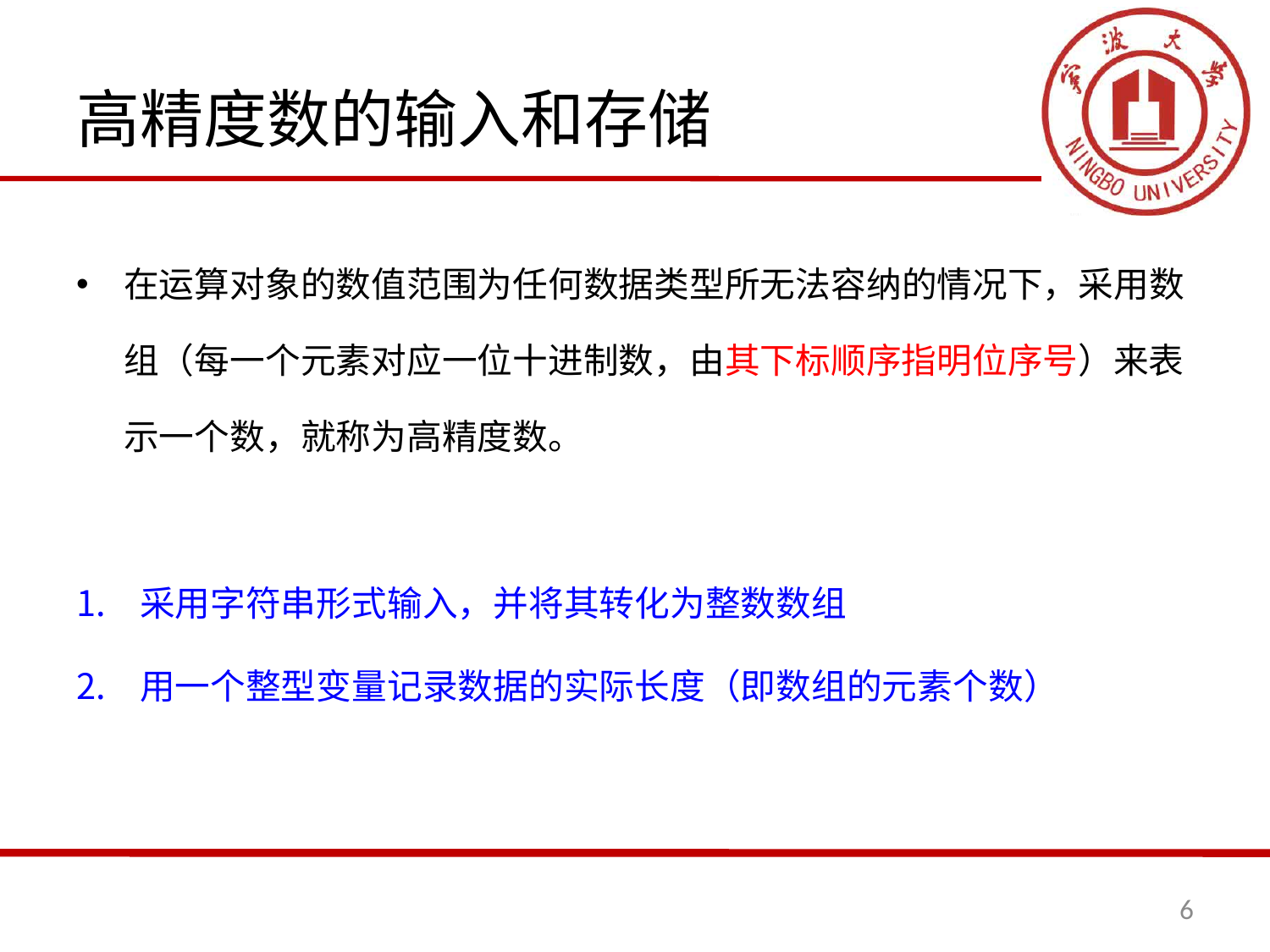

# 高精度数的输入和存储
在运算对象的数值范围为任何数据类型所无法容纳的情况下，采用数组（每一个元素对应一位十进制数，由其下标顺序指明位序号）来表示一个数，就称为高精度数。

采用字符串形式输入，并将其转化为整数数组
用一个整型变量记录数据的实际长度（即数组的元素个数）
6